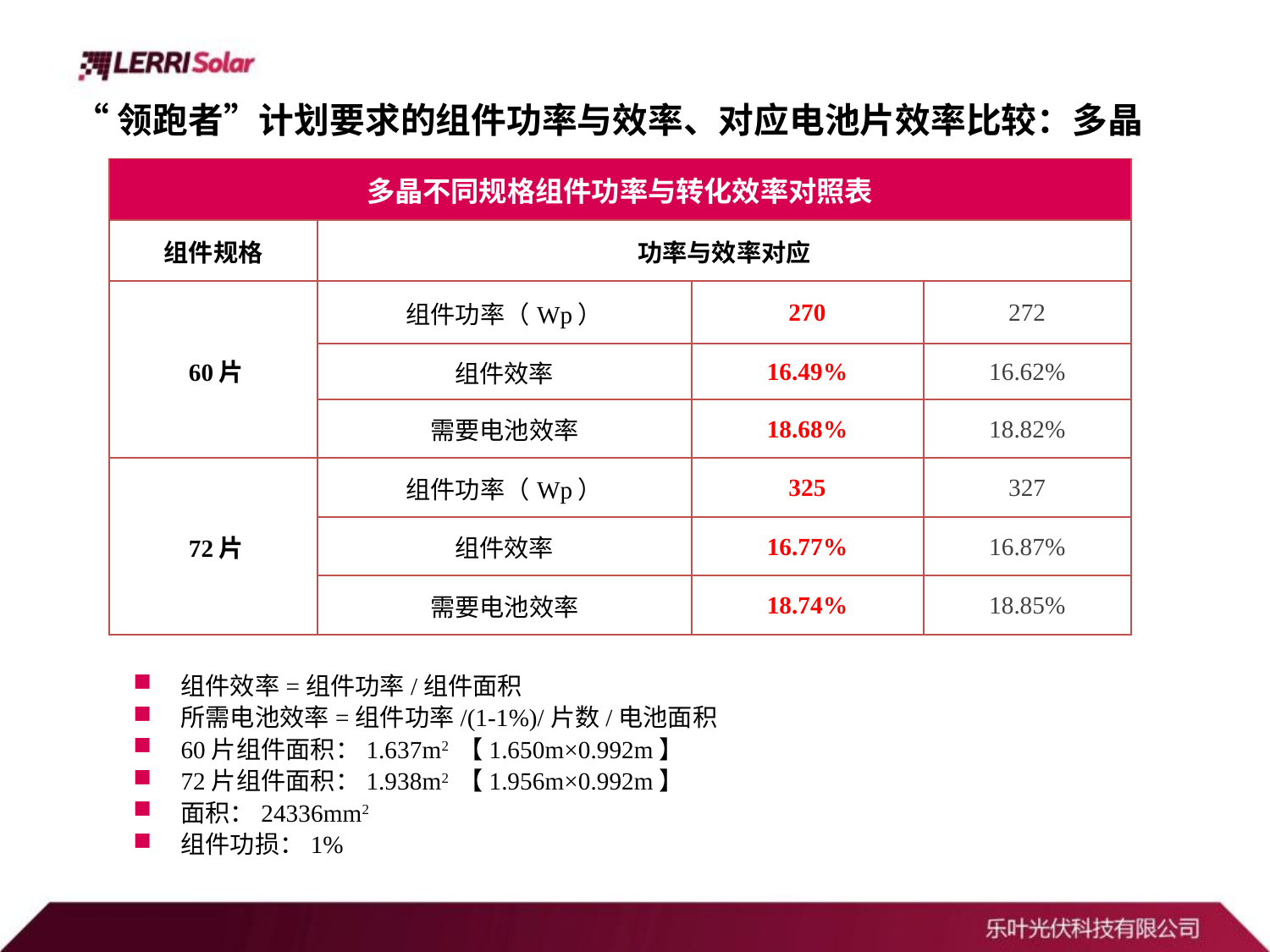

“领跑者”计划要求的组件功率与效率、对应电池片效率比较：多晶
| 多晶不同规格组件功率与转化效率对照表 |  |  |  |
| --- | --- | --- | --- |
| 组件规格 | 功率与效率对应 |  |  |
| 60片 | 组件功率（Wp） | 270 | 272 |
|  | 组件效率 | 16.49% | 16.62% |
|  | 需要电池效率 | 18.68% | 18.82% |
| 72片 | 组件功率（Wp） | 325 | 327 |
|  | 组件效率 | 16.77% | 16.87% |
|  | 需要电池效率 | 18.74% | 18.85% |
组件效率=组件功率/组件面积
所需电池效率=组件功率/(1-1%)/片数/电池面积
60片组件面积：1.637m2 【1.650m×0.992m】
72片组件面积：1.938m2 【1.956m×0.992m】
面积：24336mm2
组件功损：1%